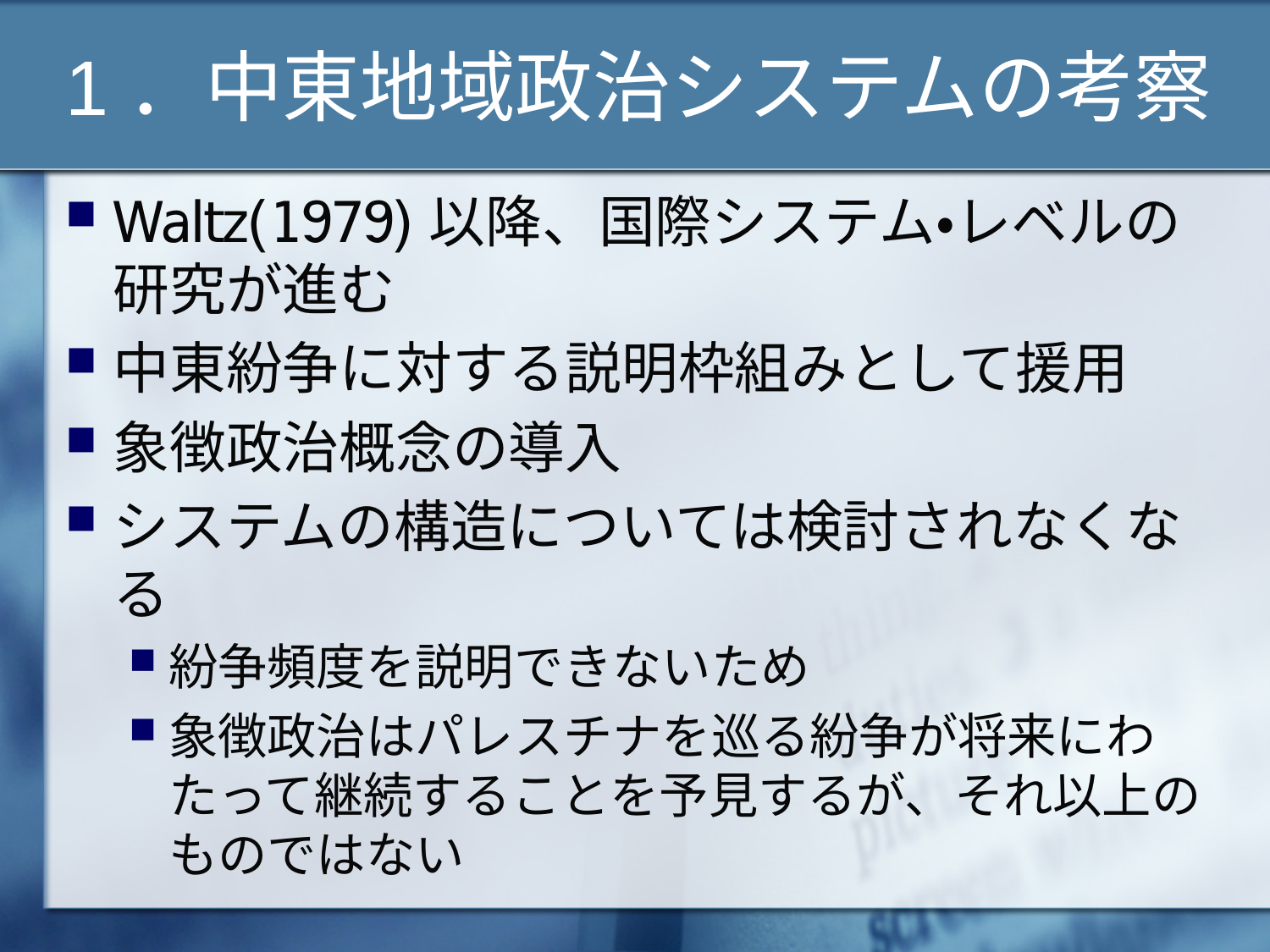

# 1．中東地域政治システムの考察
Waltz(1979)以降、国際システム・レベルの研究が進む
中東紛争に対する説明枠組みとして援用
象徴政治概念の導入
システムの構造については検討されなくなる
紛争頻度を説明できないため
象徴政治はパレスチナを巡る紛争が将来にわたって継続することを予見するが、それ以上のものではない